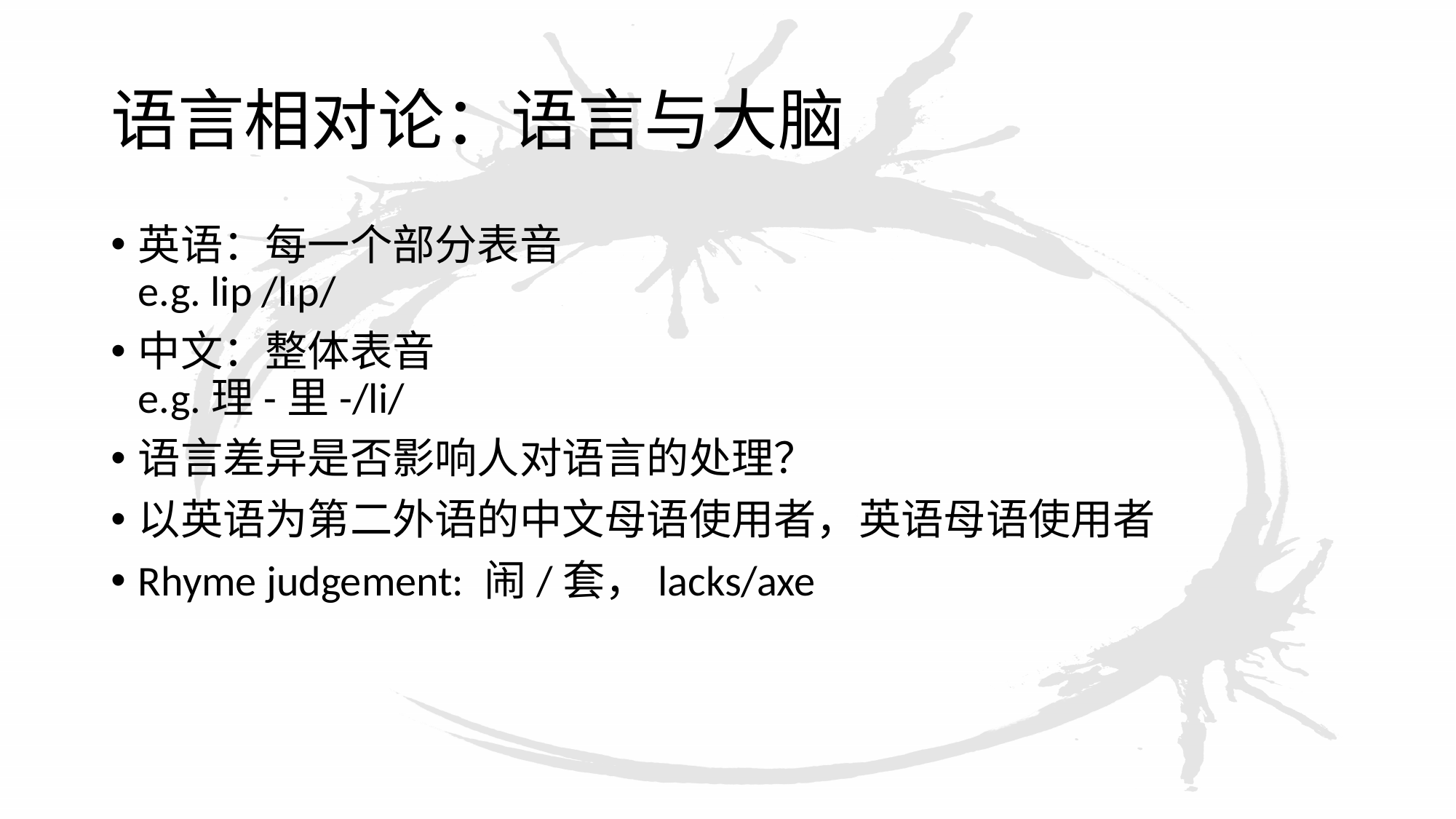

# 语言相对论：语言与大脑
英语：每一个部分表音
e.g. lip /lɪp/
中文：整体表音
e.g.理-里-/li/
语言差异是否影响人对语言的处理？
以英语为第二外语的中文母语使用者，英语母语使用者
Rhyme judgement: 闹/套，lacks/axe